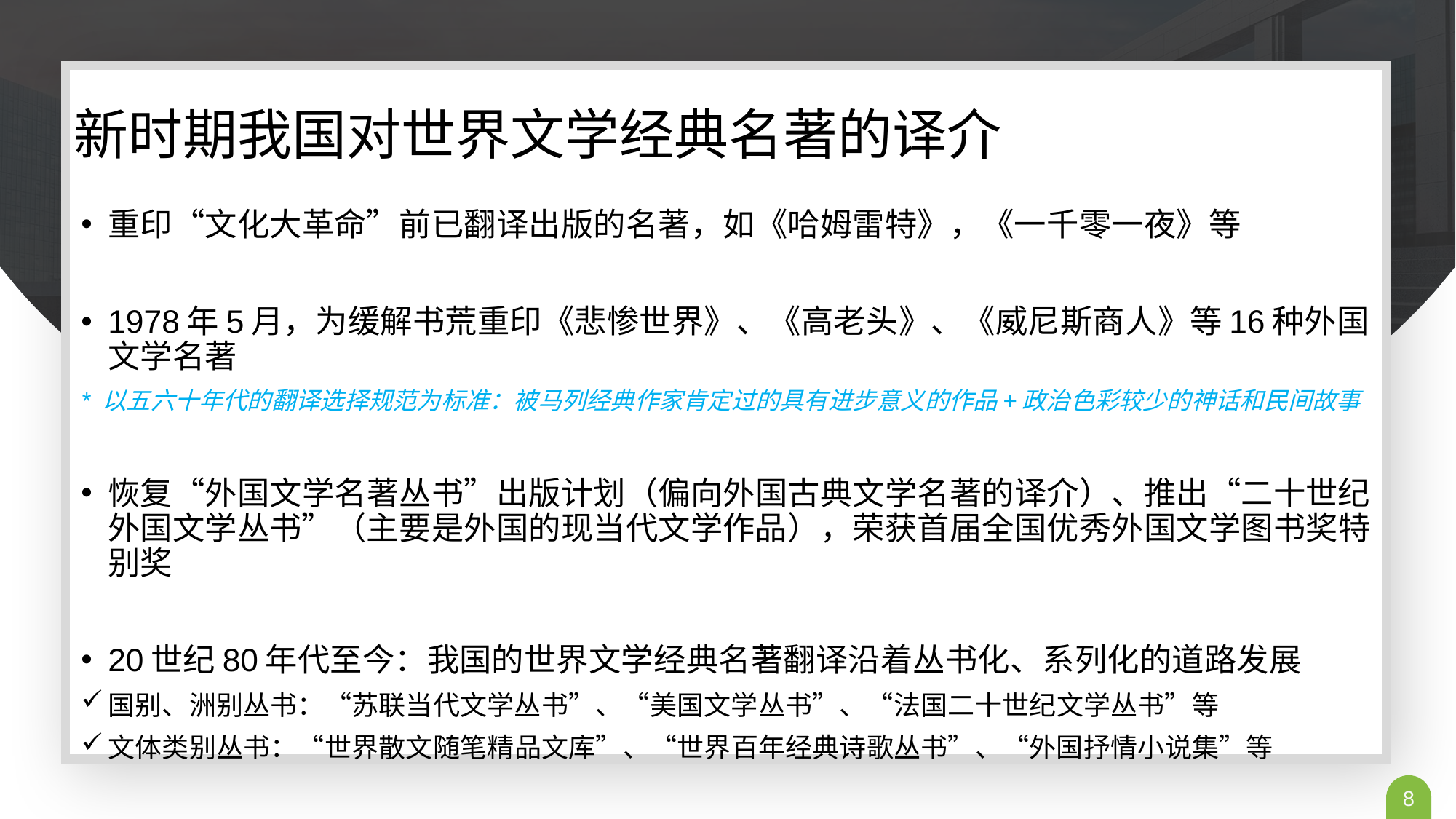

新时期我国对世界文学经典名著的译介
重印“文化大革命”前已翻译出版的名著，如《哈姆雷特》，《一千零一夜》等

1978年5月，为缓解书荒重印《悲惨世界》、《高老头》、《威尼斯商人》等16种外国文学名著
* 以五六十年代的翻译选择规范为标准：被马列经典作家肯定过的具有进步意义的作品+政治色彩较少的神话和民间故事

恢复“外国文学名著丛书”出版计划（偏向外国古典文学名著的译介）、推出“二十世纪外国文学丛书”（主要是外国的现当代文学作品），荣获首届全国优秀外国文学图书奖特别奖

20世纪80年代至今：我国的世界文学经典名著翻译沿着丛书化、系列化的道路发展
国别、洲别丛书：“苏联当代文学丛书”、“美国文学丛书”、“法国二十世纪文学丛书”等
文体类别丛书：“世界散文随笔精品文库”、“世界百年经典诗歌丛书”、“外国抒情小说集”等